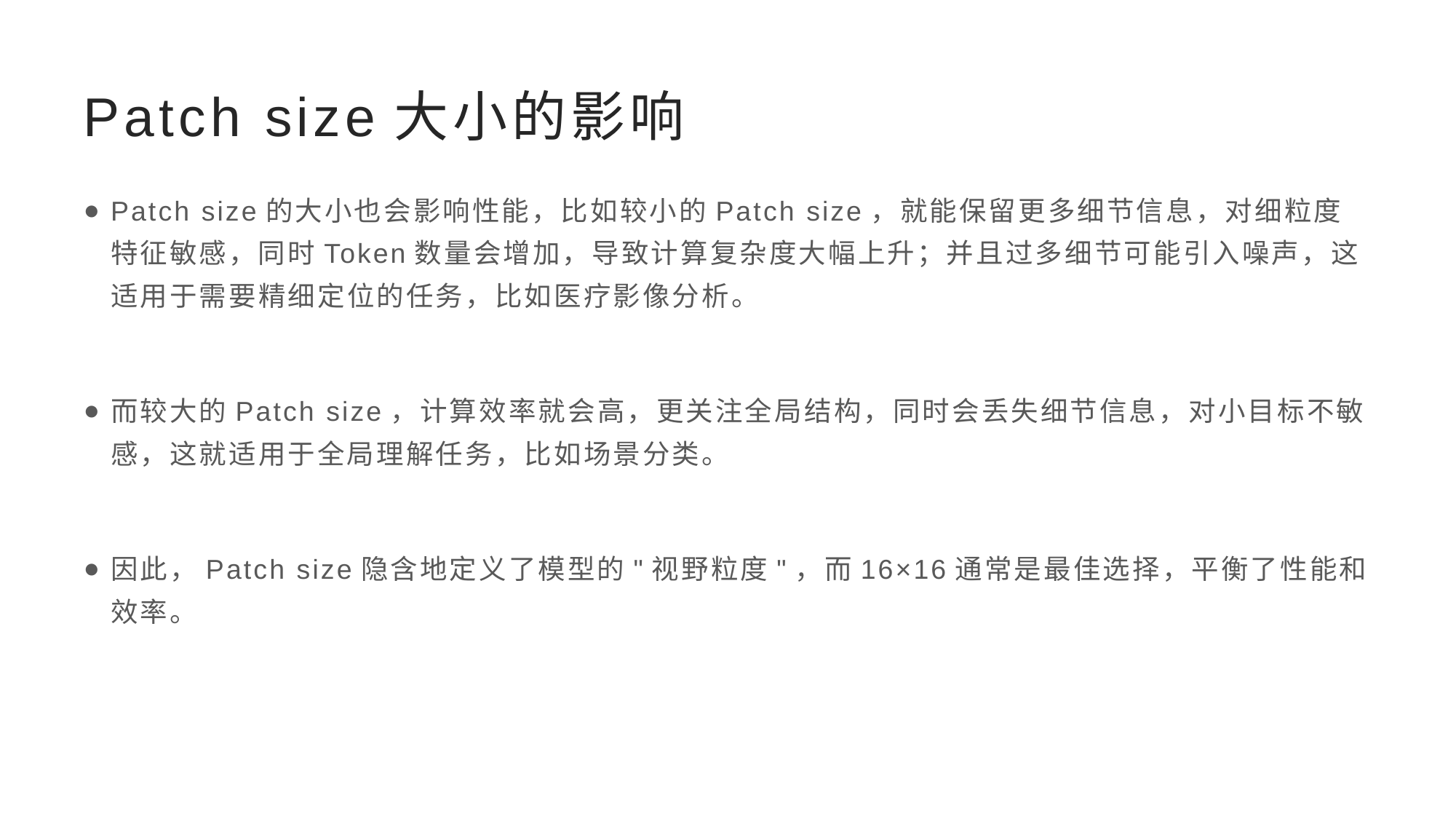

# Patch size大小的影响
Patch size的大小也会影响性能，比如较小的Patch size，就能保留更多细节信息，对细粒度特征敏感，同时Token数量会增加，导致计算复杂度大幅上升；并且过多细节可能引入噪声，这适用于需要精细定位的任务，比如医疗影像分析。

而较大的Patch size，计算效率就会高，更关注全局结构，同时会丢失细节信息，对小目标不敏感，这就适用于全局理解任务，比如场景分类。

因此，Patch size隐含地定义了模型的"视野粒度"，而16×16通常是最佳选择，平衡了性能和效率。